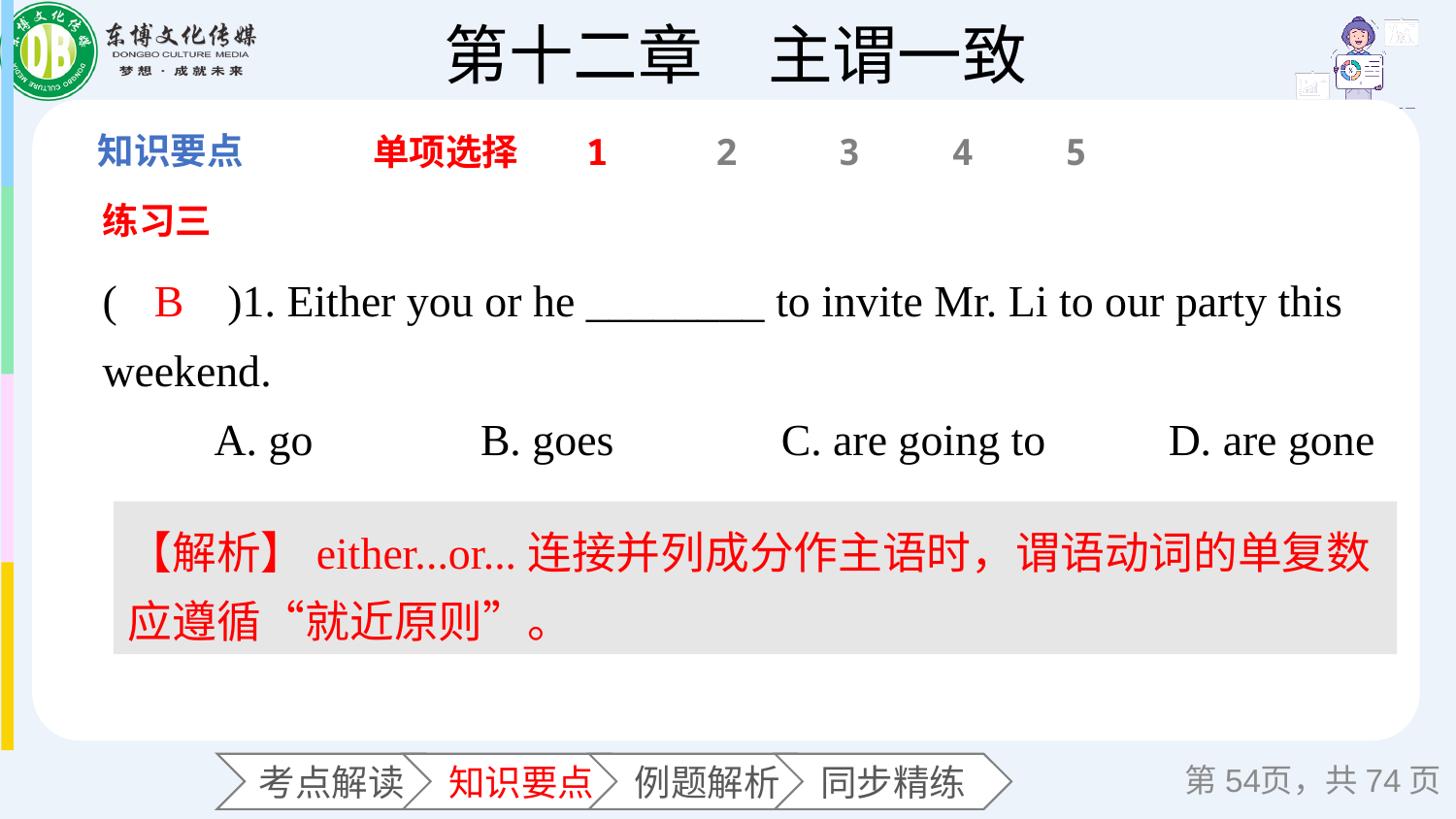

单项选择
1
2
3
4
5
练习三
(　　)1. Either you or he ________ to invite Mr. Li to our party this weekend.
          A. go               B. goes               C. are going to           D. are gone

B
【解析】either...or...连接并列成分作主语时，谓语动词的单复数应遵循“就近原则”。
第54页，共74页